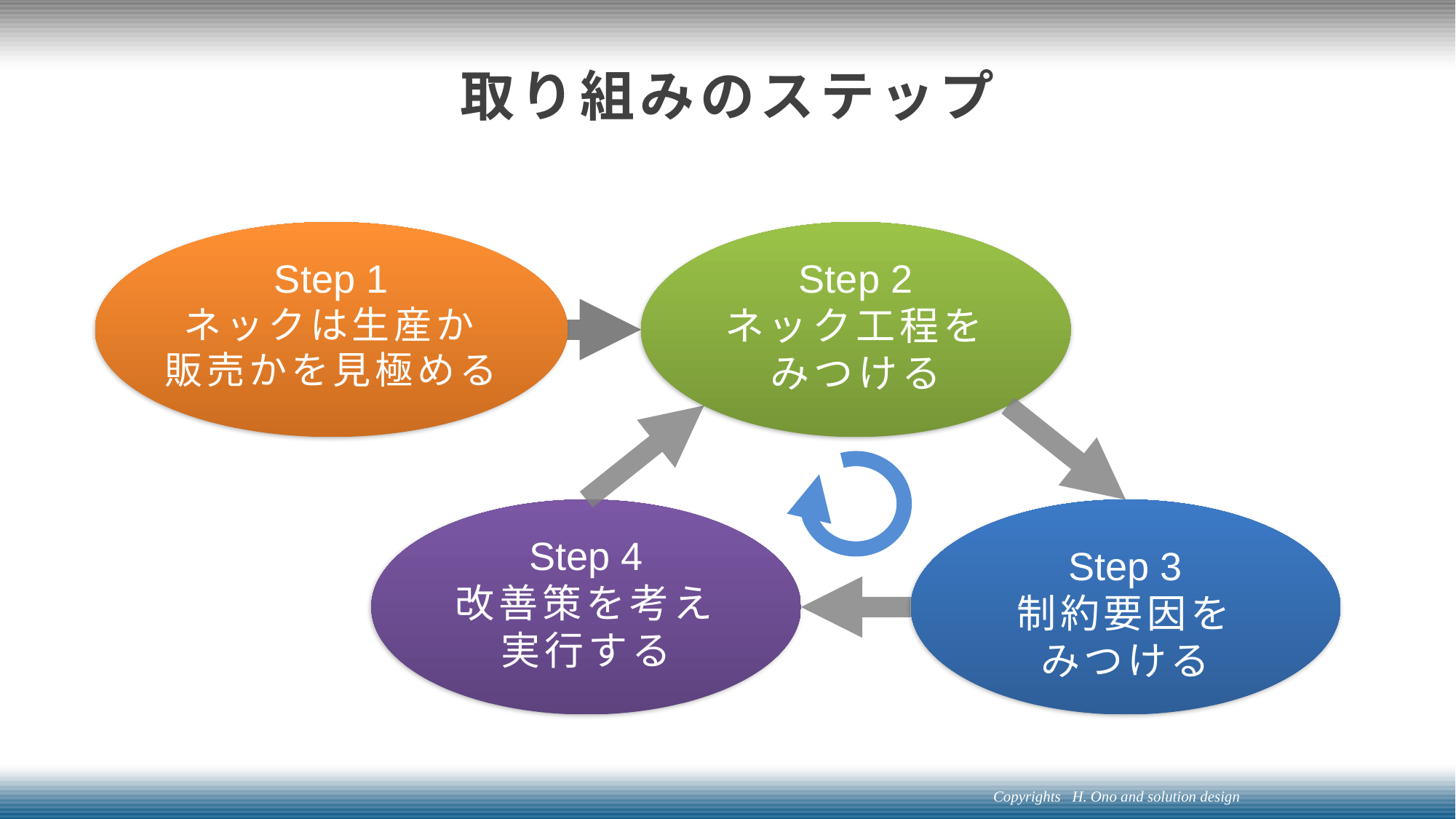

# 取り組みのステップ
Step 1
ネックは生産か販売かを見極める
Step 2
ネック工程を
みつける

Step 4
改善策を考え
実行する
Step 3
制約要因を
みつける